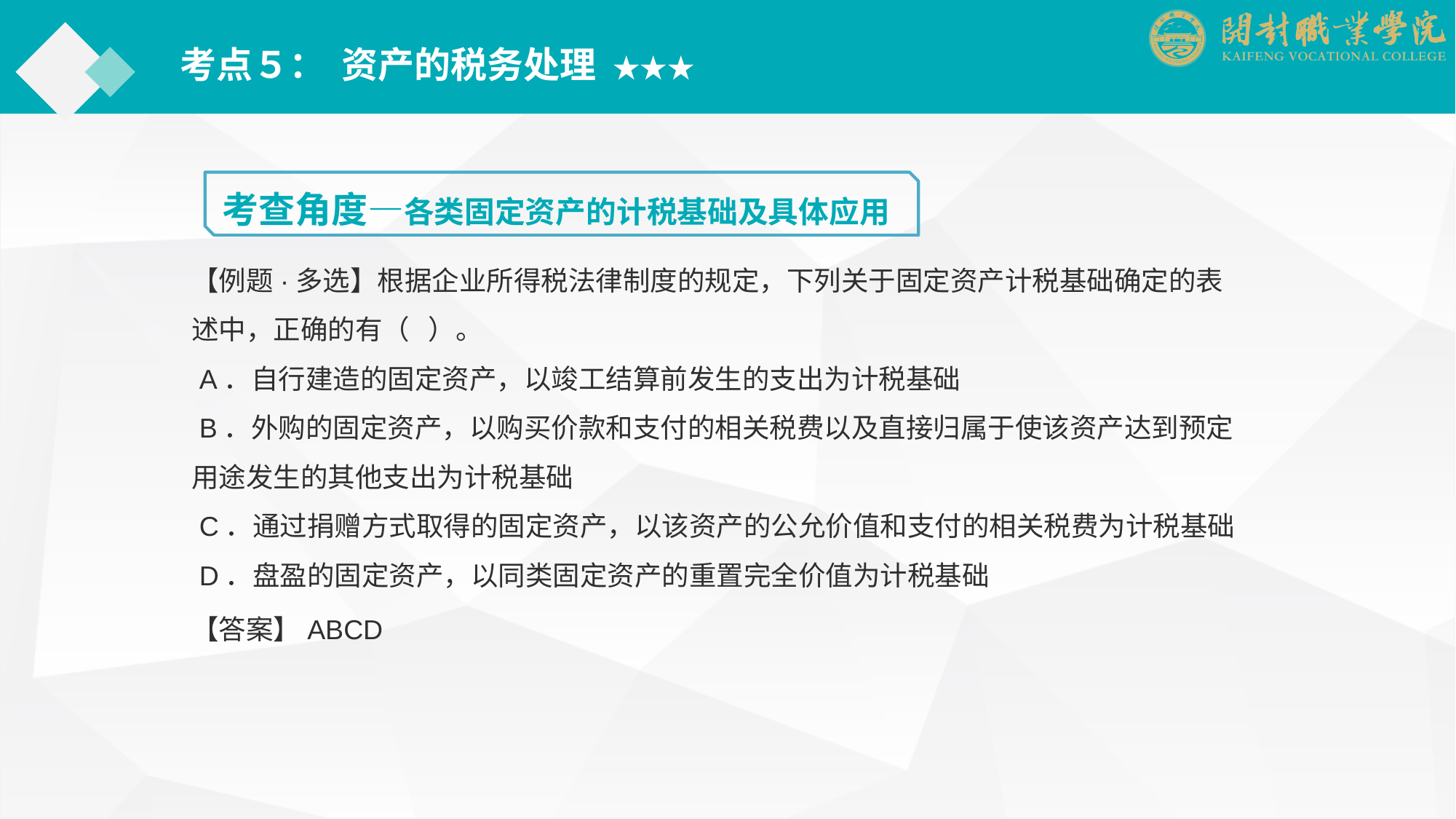

考点５：  资产的税务处理  ★★★

考查角度—各类固定资产的计税基础及具体应用
【例题·多选】根据企业所得税法律制度的规定，下列关于固定资产计税基础确定的表述中，正确的有（   ）。
 A．自行建造的固定资产，以竣工结算前发生的支出为计税基础
 B．外购的固定资产，以购买价款和支付的相关税费以及直接归属于使该资产达到预定用途发生的其他支出为计税基础
 C．通过捐赠方式取得的固定资产，以该资产的公允价值和支付的相关税费为计税基础
 D．盘盈的固定资产，以同类固定资产的重置完全价值为计税基础
【答案】ABCD